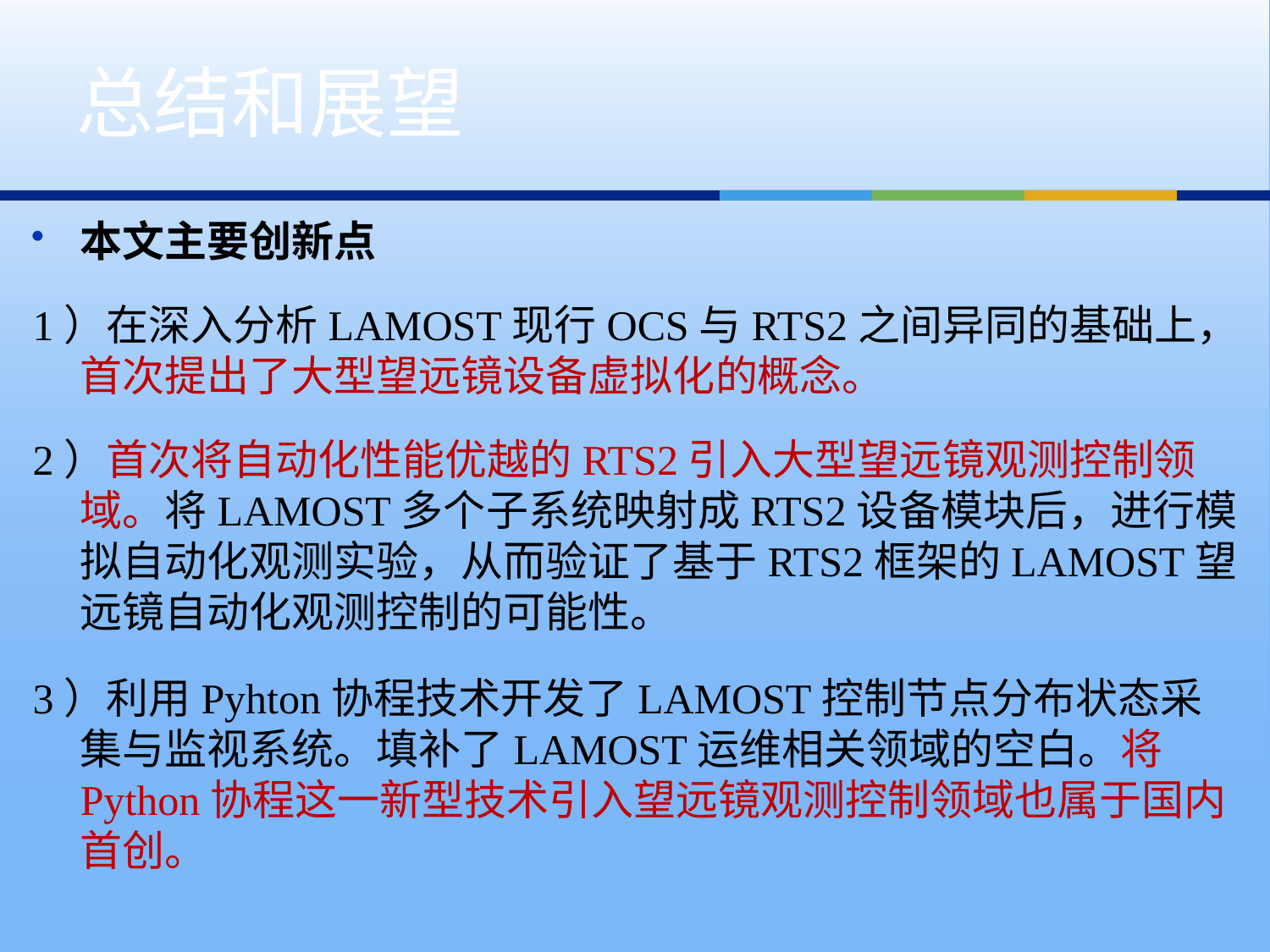

# 总结和展望
本文主要创新点

1）在深入分析LAMOST现行OCS与RTS2之间异同的基础上，首次提出了大型望远镜设备虚拟化的概念。

2）首次将自动化性能优越的RTS2引入大型望远镜观测控制领域。将LAMOST多个子系统映射成RTS2设备模块后，进行模拟自动化观测实验，从而验证了基于RTS2框架的LAMOST望远镜自动化观测控制的可能性。

3）利用Pyhton协程技术开发了LAMOST控制节点分布状态采集与监视系统。填补了LAMOST运维相关领域的空白。将Python协程这一新型技术引入望远镜观测控制领域也属于国内首创。